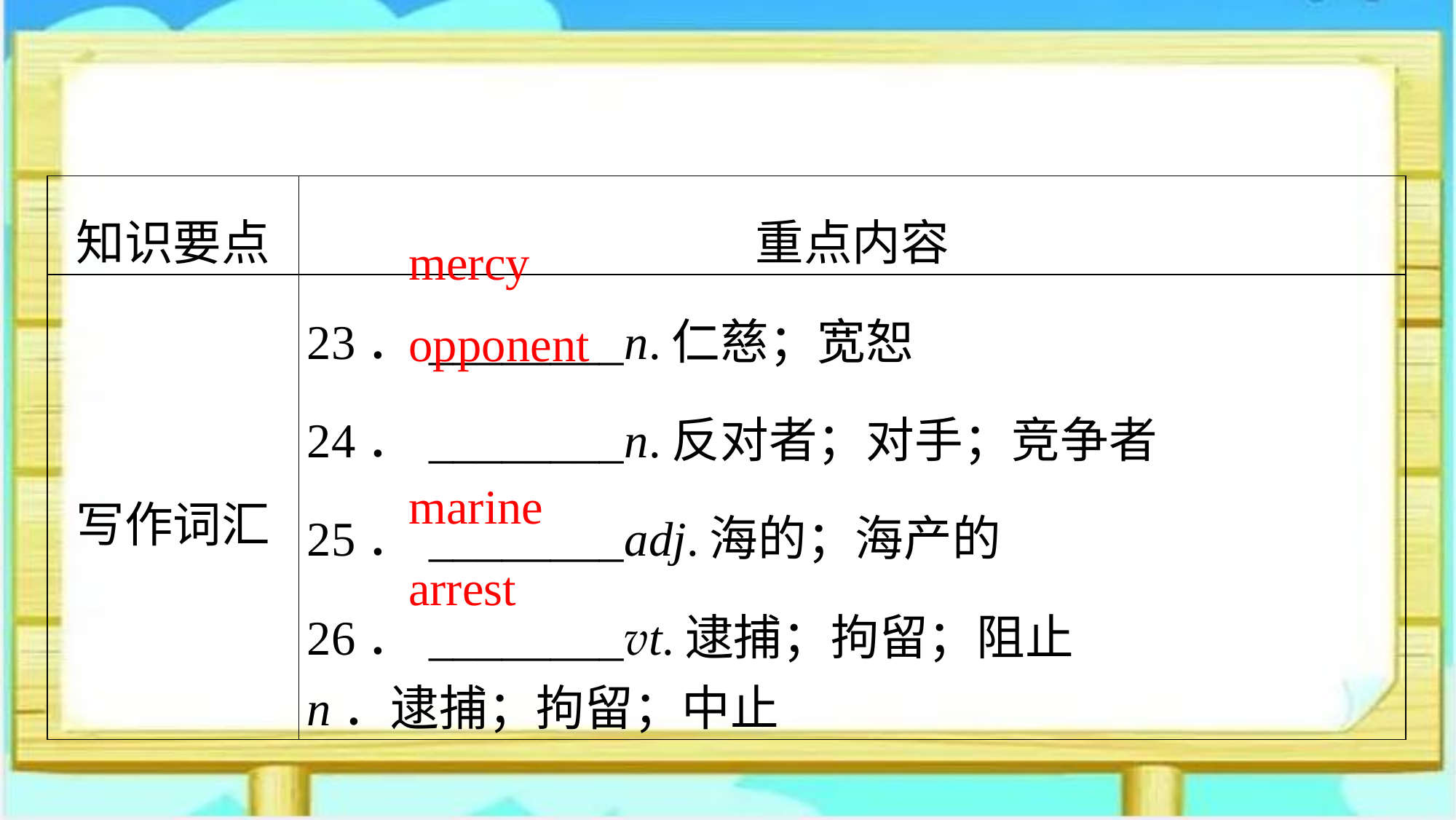

| 知识要点 | 重点内容 |
| --- | --- |
| 写作词汇 | 23．\_\_\_\_\_\_\_\_n.仁慈；宽恕 24．\_\_\_\_\_\_\_\_n.反对者；对手；竞争者 25．\_\_\_\_\_\_\_\_adj.海的；海产的 26．\_\_\_\_\_\_\_\_vt.逮捕；拘留；阻止 n．逮捕；拘留；中止 |
mercy
opponent
marine
arrest